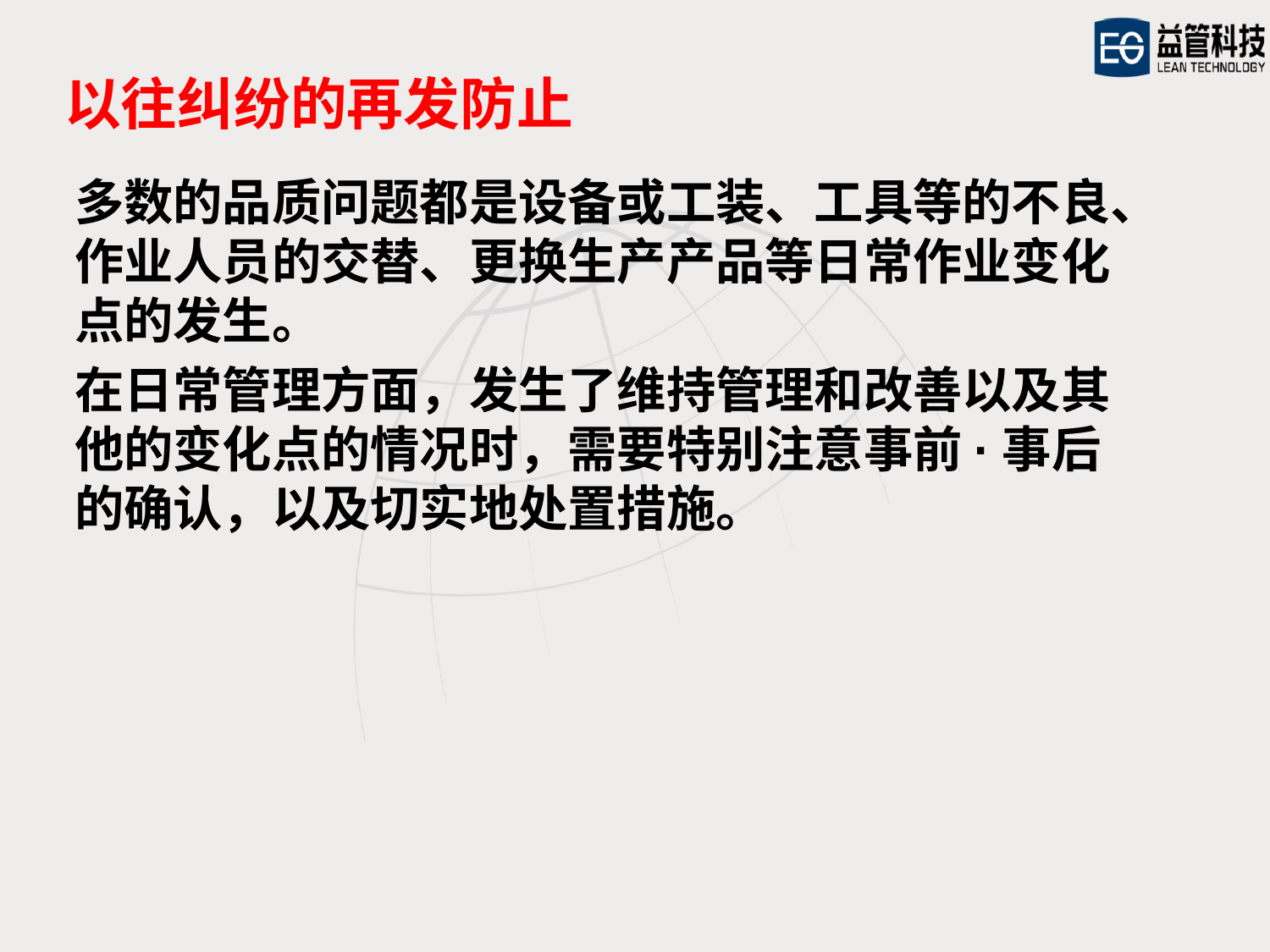

# 以往纠纷的再发防止
多数的品质问题都是设备或工装、工具等的不良、作业人员的交替、更换生产产品等日常作业变化点的发生。
在日常管理方面，发生了维持管理和改善以及其他的变化点的情况时，需要特别注意事前·事后的确认，以及切实地处置措施。